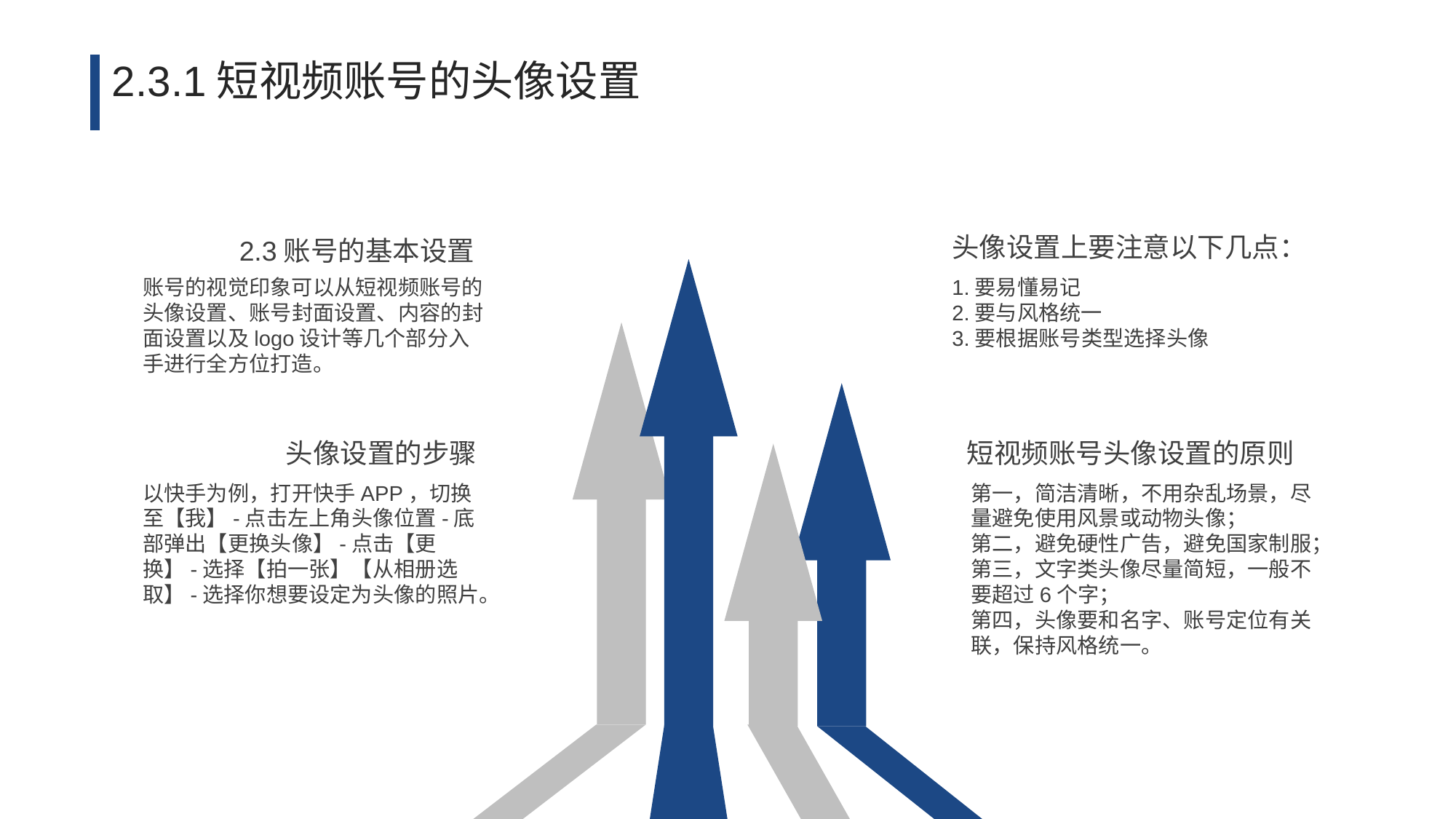

2.3.1短视频账号的头像设置
头像设置上要注意以下几点：
2.3账号的基本设置

账号的视觉印象可以从短视频账号的头像设置、账号封面设置、内容的封面设置以及logo设计等几个部分入手进行全方位打造。
1.要易懂易记
2.要与风格统一
3.要根据账号类型选择头像

头像设置的步骤
短视频账号头像设置的原则

以快手为例，打开快手APP，切换至【我】-点击左上角头像位置-底部弹出【更换头像】-点击【更换】-选择【拍一张】【从相册选取】-选择你想要设定为头像的照片。
第一，简洁清晰，不用杂乱场景，尽量避免使用风景或动物头像；
第二，避免硬性广告，避免国家制服；
第三，文字类头像尽量简短，一般不要超过6个字；
第四，头像要和名字、账号定位有关联，保持风格统一。